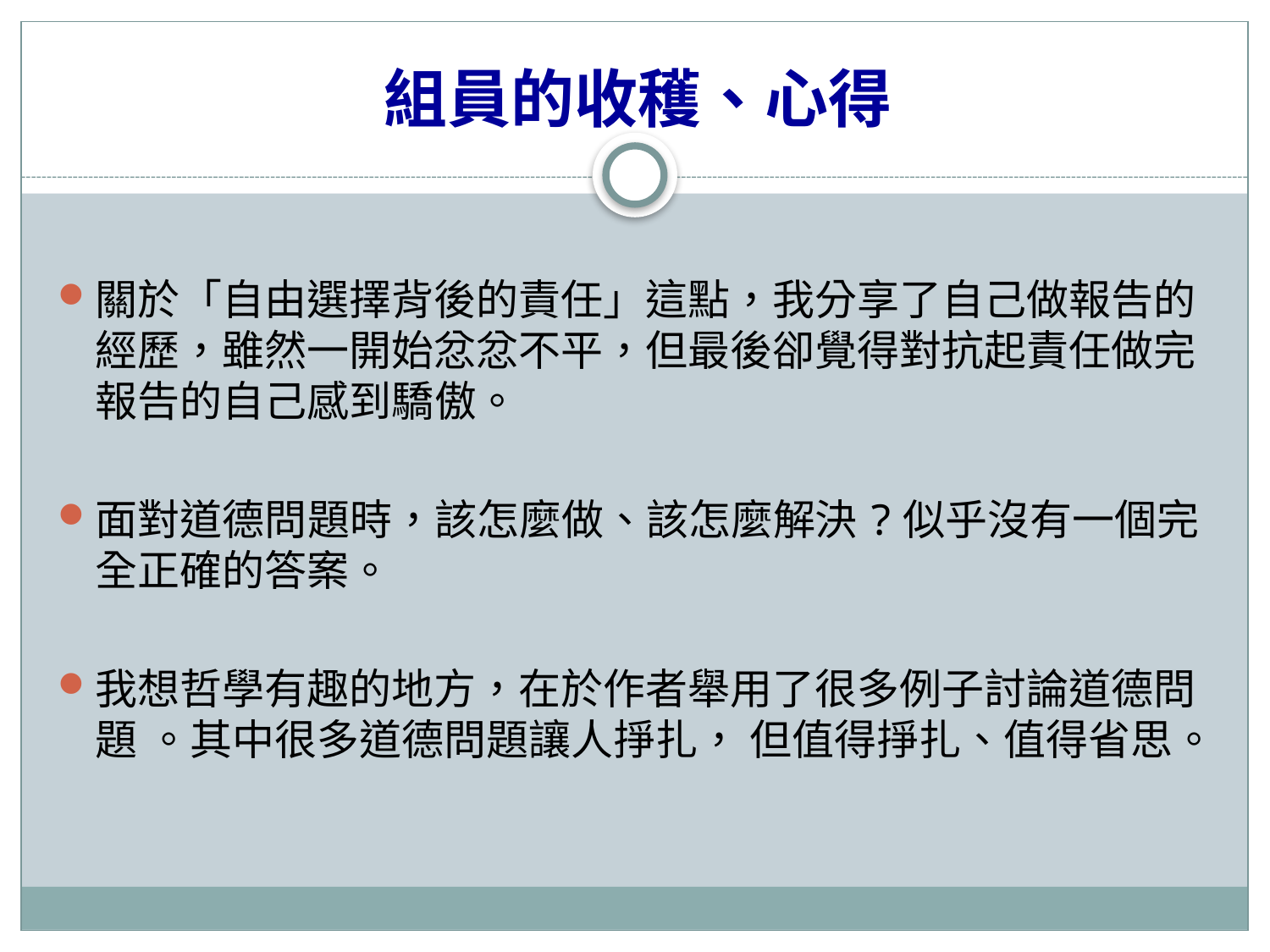

# 組員的收穫、心得

關於「自由選擇背後的責任」這點，我分享了自己做報告的經歷，雖然一開始忿忿不平，但最後卻覺得對抗起責任做完報告的自己感到驕傲。

面對道德問題時，該怎麼做、該怎麼解決?似乎沒有一個完全正確的答案。

我想哲學有趣的地方，在於作者舉用了很多例子討論道德問題 。其中很多道德問題讓人掙扎， 但值得掙扎、值得省思。